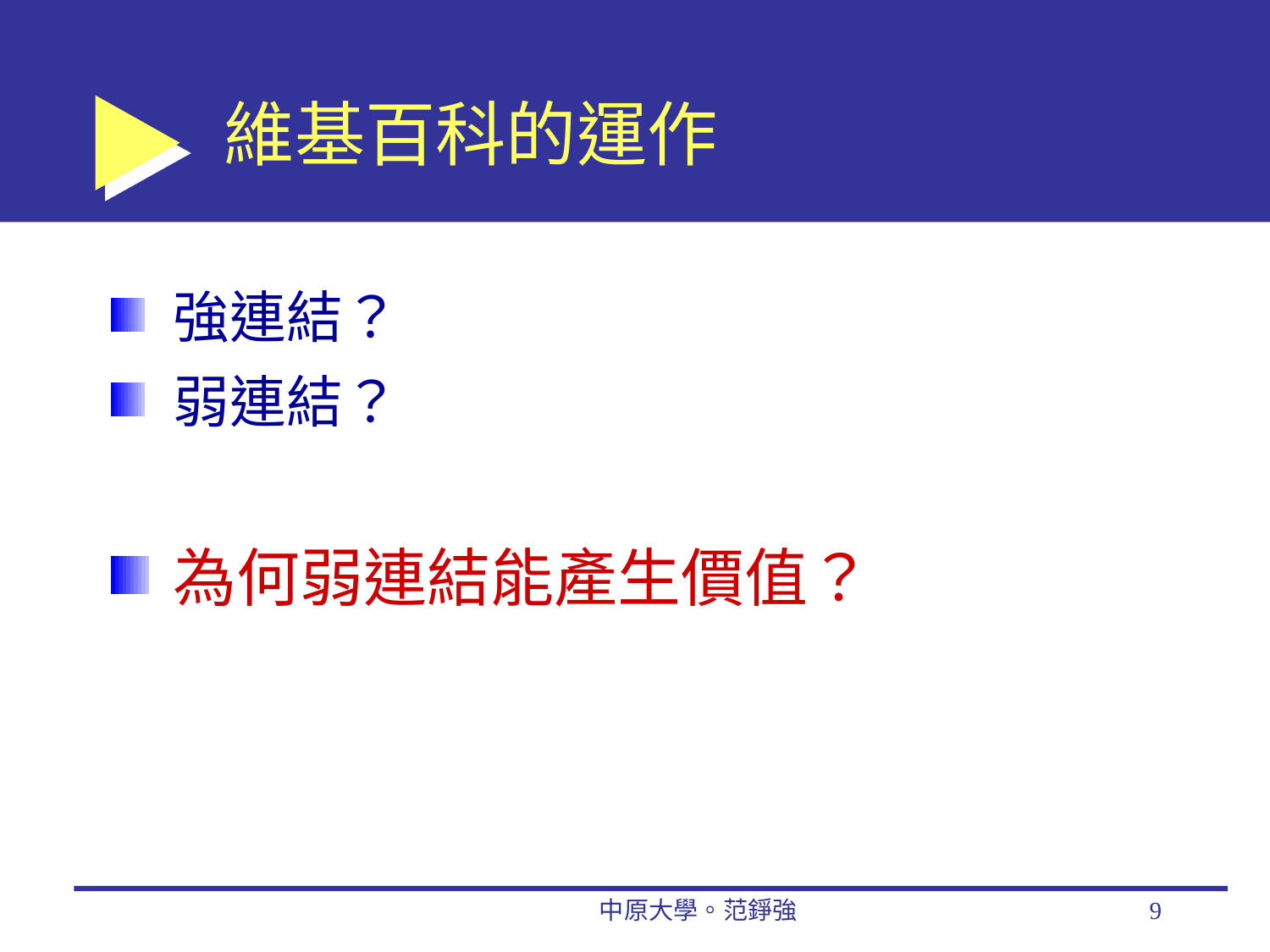

# 維基百科的運作
強連結？
弱連結？

為何弱連結能產生價值？
中原大學。范錚強
9